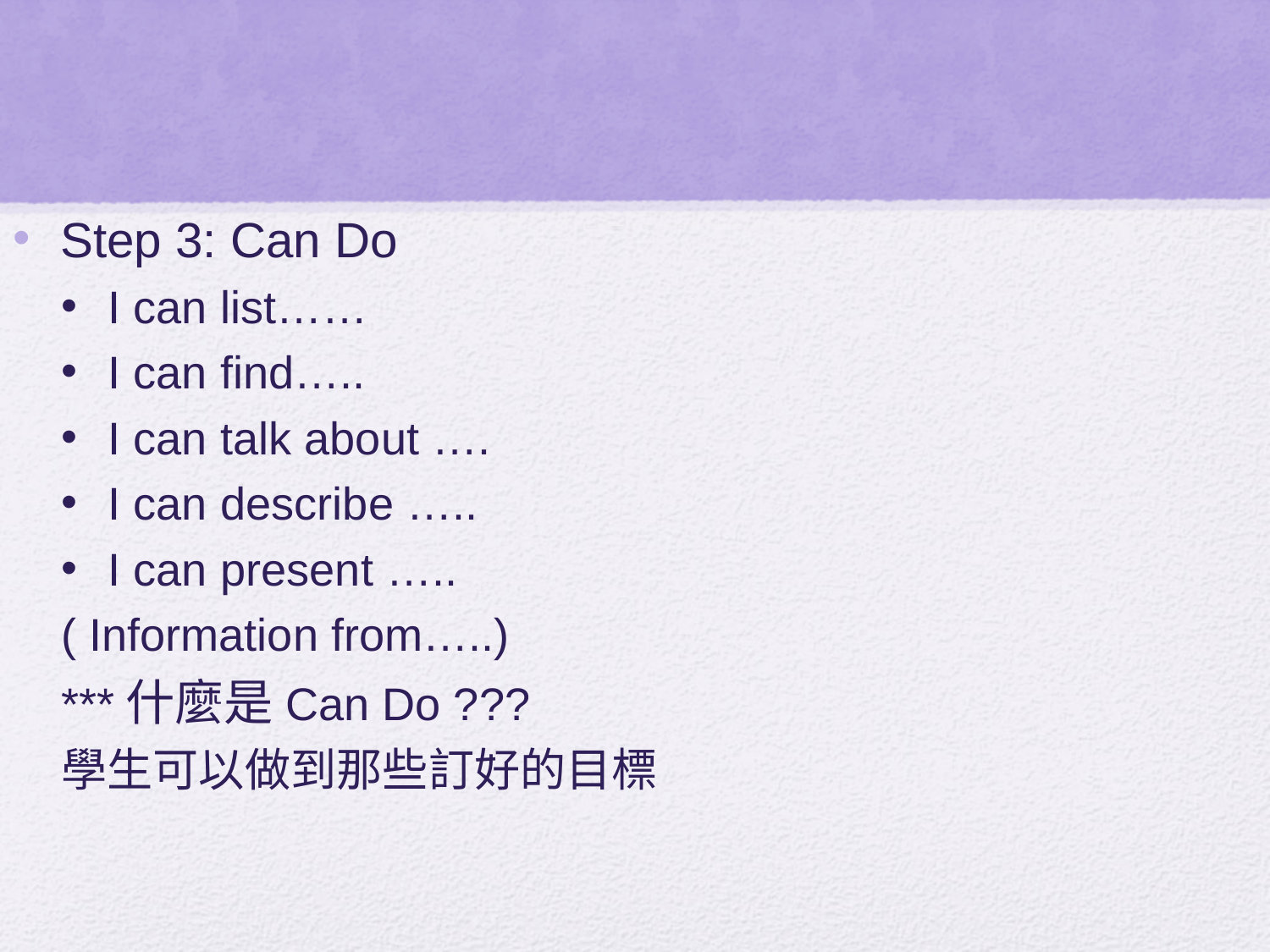

#
Step 3: Can Do
I can list……
I can find…..
I can talk about ….
I can describe …..
I can present …..
( Information from…..)
***什麼是Can Do ???
學生可以做到那些訂好的目標